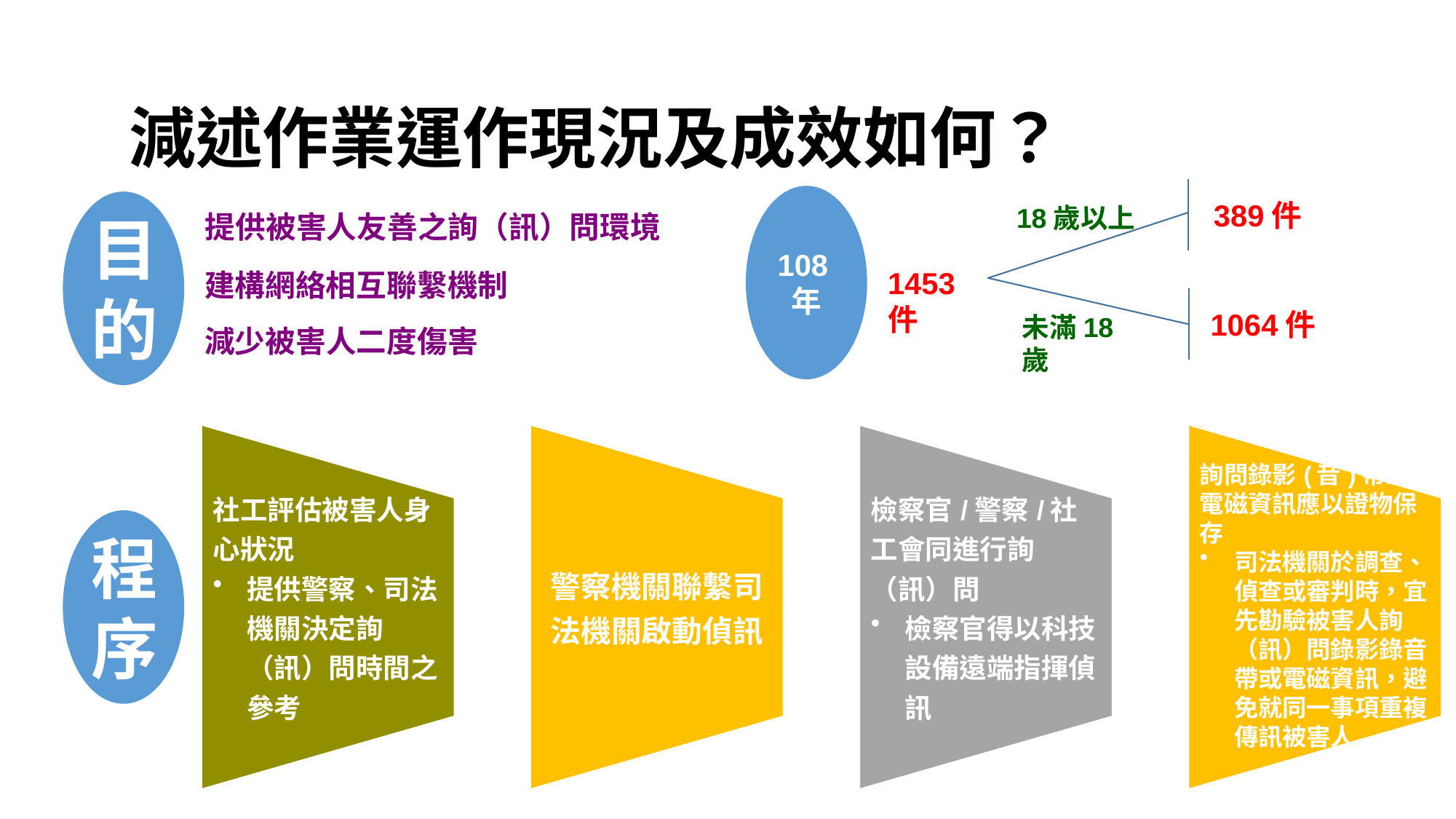

減述作業運作現況及成效如何？
389件
18歲以上
108年
目的
提供被害人友善之詢（訊）問環境
1453件
建構網絡相互聯繫機制
1064件
未滿18歲
減少被害人二度傷害
社工評估被害人身心狀況
提供警察、司法機關決定詢（訊）問時間之參考
警察機關聯繫司法機關啟動偵訊
檢察官/警察/社工會同進行詢（訊）問
檢察官得以科技設備遠端指揮偵訊
詢問錄影(音)帶或電磁資訊應以證物保存
司法機關於調查、偵查或審判時，宜先勘驗被害人詢（訊）問錄影錄音帶或電磁資訊，避免就同一事項重複傳訊被害人
程序